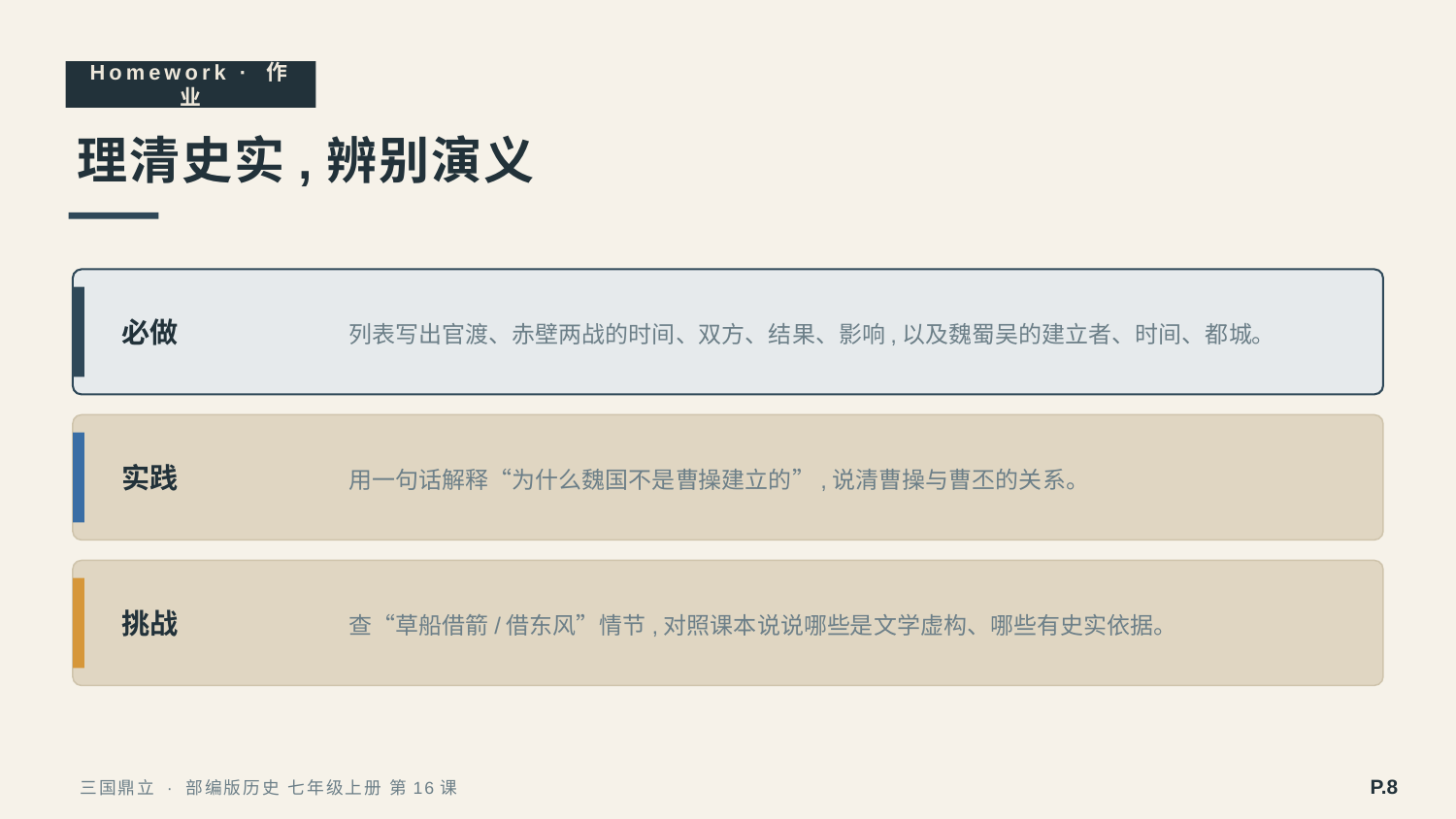

Homework · 作业

理清史实,辨别演义

列表写出官渡、赤壁两战的时间、双方、结果、影响,以及魏蜀吴的建立者、时间、都城。
必做

用一句话解释“为什么魏国不是曹操建立的”,说清曹操与曹丕的关系。
实践

查“草船借箭/借东风”情节,对照课本说说哪些是文学虚构、哪些有史实依据。
挑战

P.8
三国鼎立 · 部编版历史 七年级上册 第16课